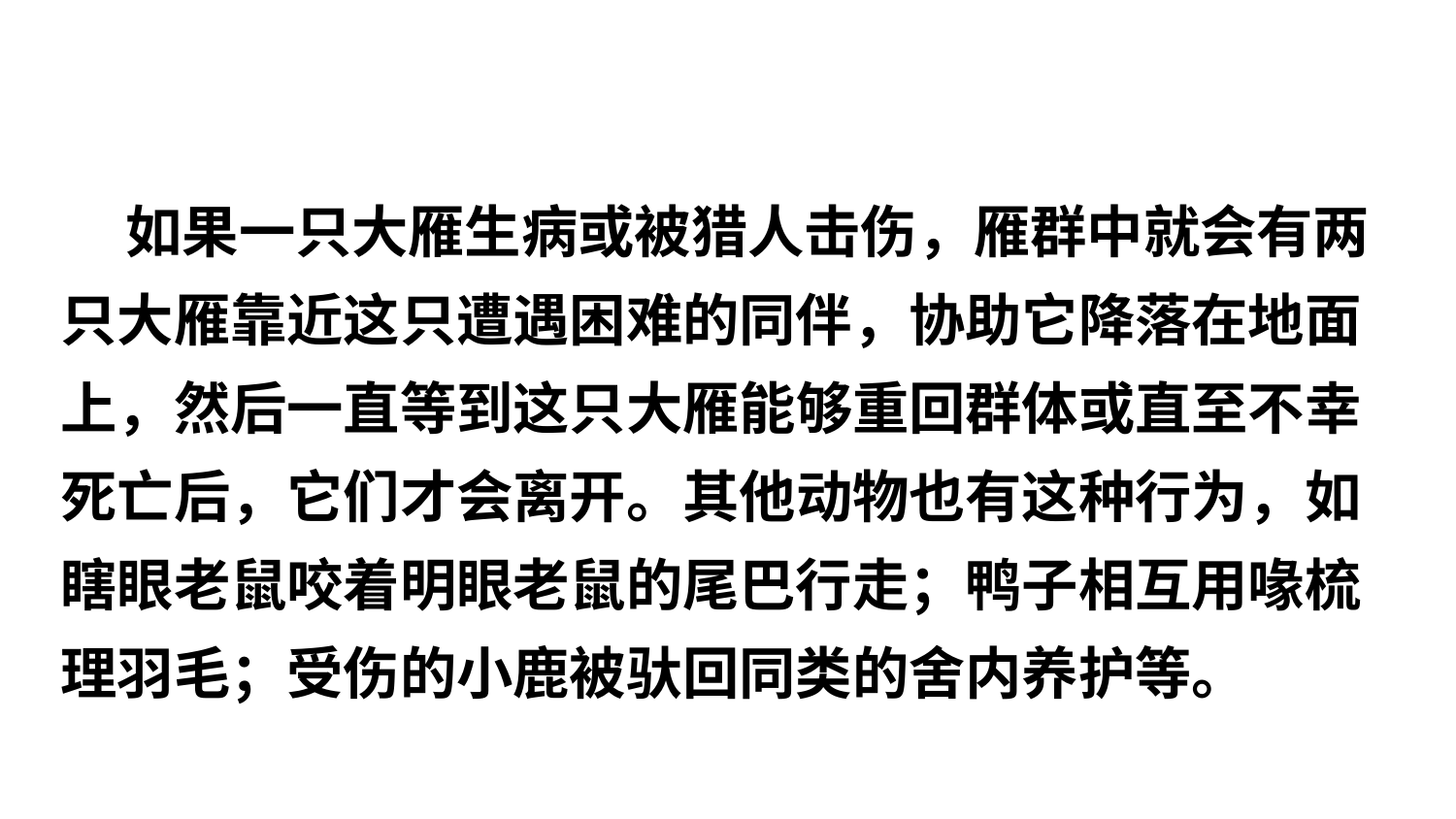

如果一只大雁生病或被猎人击伤，雁群中就会有两只大雁靠近这只遭遇困难的同伴，协助它降落在地面上，然后一直等到这只大雁能够重回群体或直至不幸死亡后，它们才会离开。其他动物也有这种行为，如瞎眼老鼠咬着明眼老鼠的尾巴行走；鸭子相互用喙梳理羽毛；受伤的小鹿被驮回同类的舍内养护等。